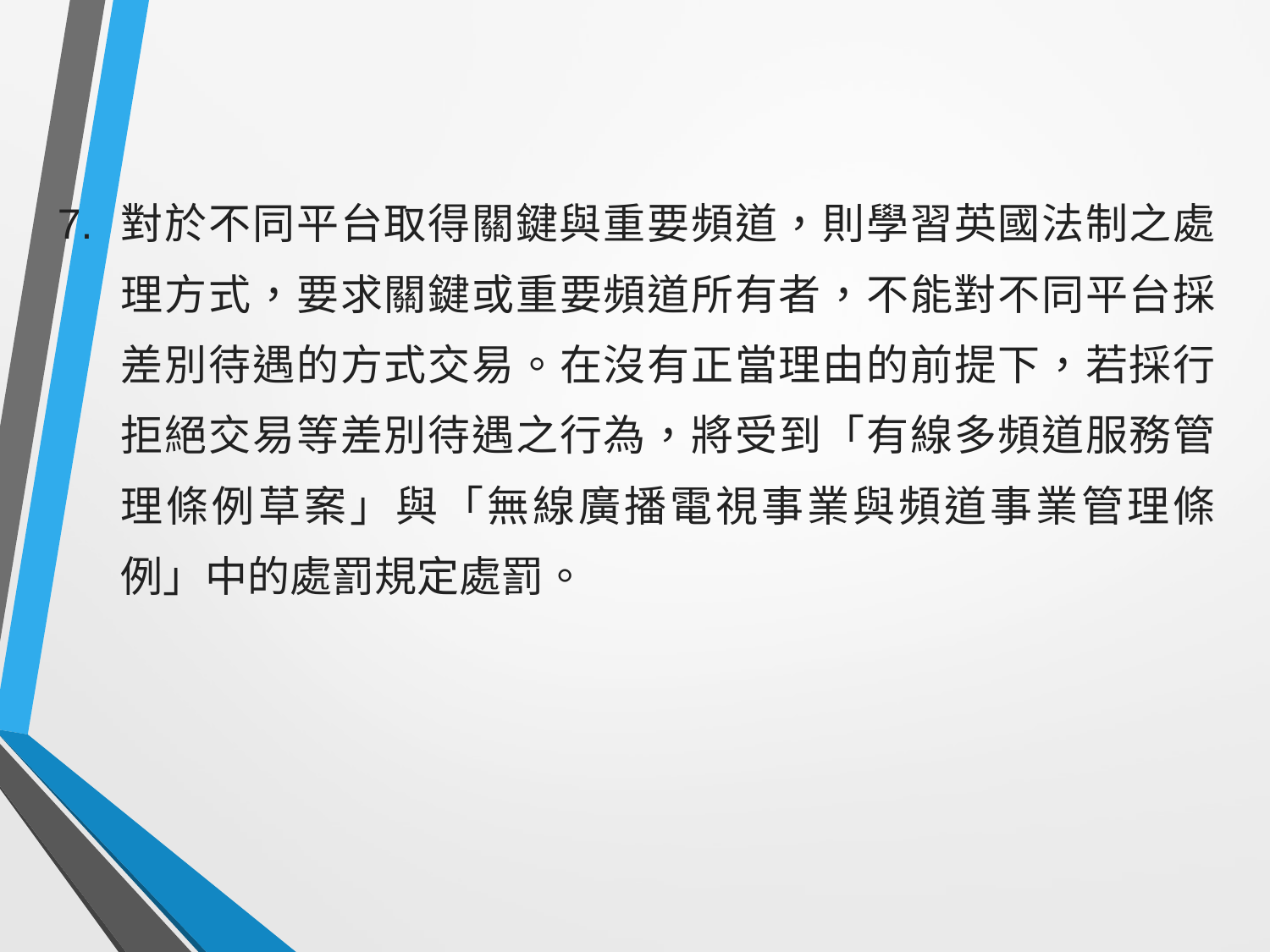

#
對於不同平台取得關鍵與重要頻道，則學習英國法制之處理方式，要求關鍵或重要頻道所有者，不能對不同平台採差別待遇的方式交易。在沒有正當理由的前提下，若採行拒絕交易等差別待遇之行為，將受到「有線多頻道服務管理條例草案」與「無線廣播電視事業與頻道事業管理條例」中的處罰規定處罰。